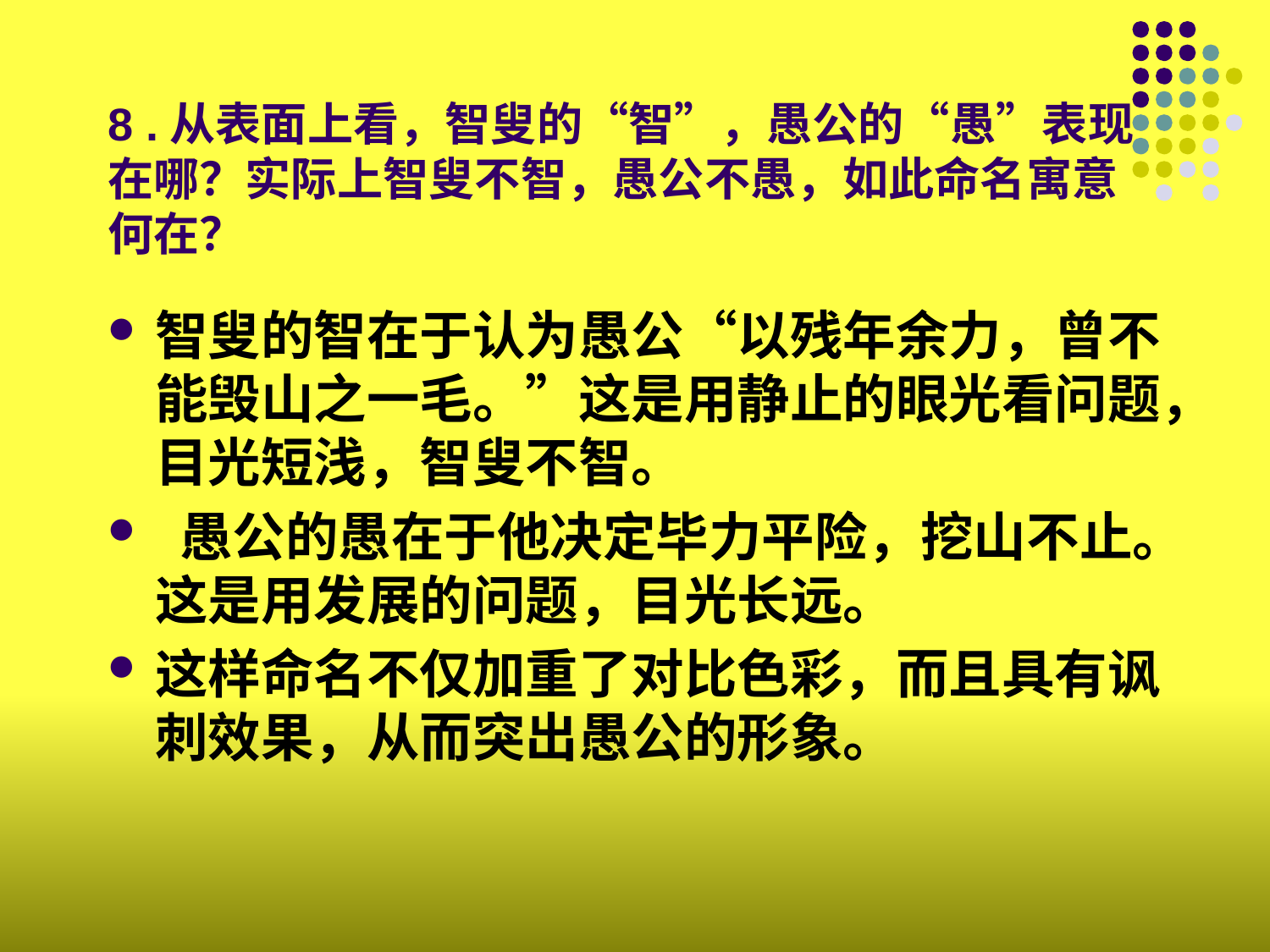

# 8 .从表面上看，智叟的“智”，愚公的“愚”表现在哪？实际上智叟不智，愚公不愚，如此命名寓意何在？
智叟的智在于认为愚公“以残年余力，曾不能毁山之一毛。”这是用静止的眼光看问题，目光短浅，智叟不智。
 愚公的愚在于他决定毕力平险，挖山不止。这是用发展的问题，目光长远。
这样命名不仅加重了对比色彩，而且具有讽刺效果，从而突出愚公的形象。